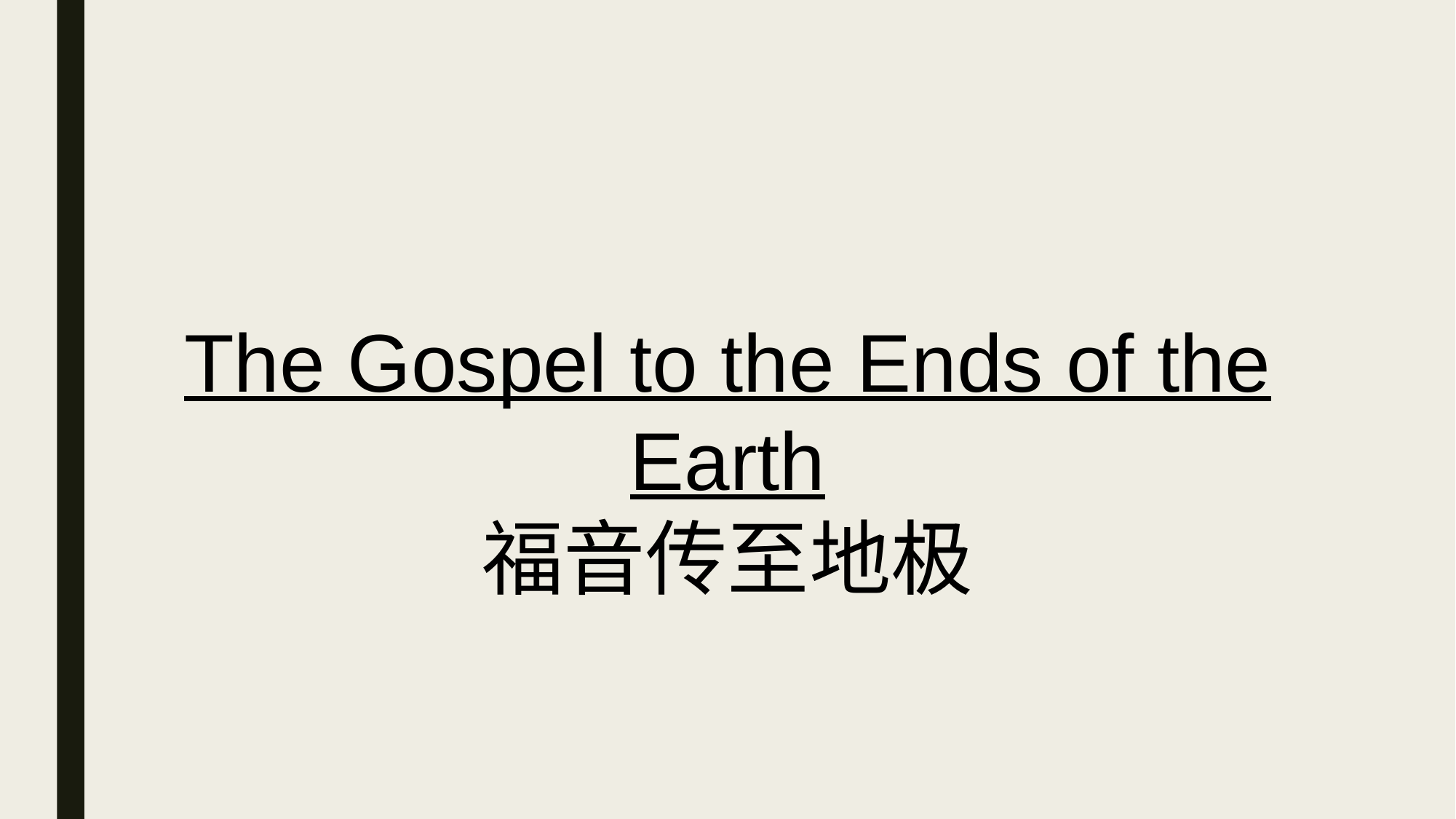

The Gospel to the Ends of the Earth
福音传至地极